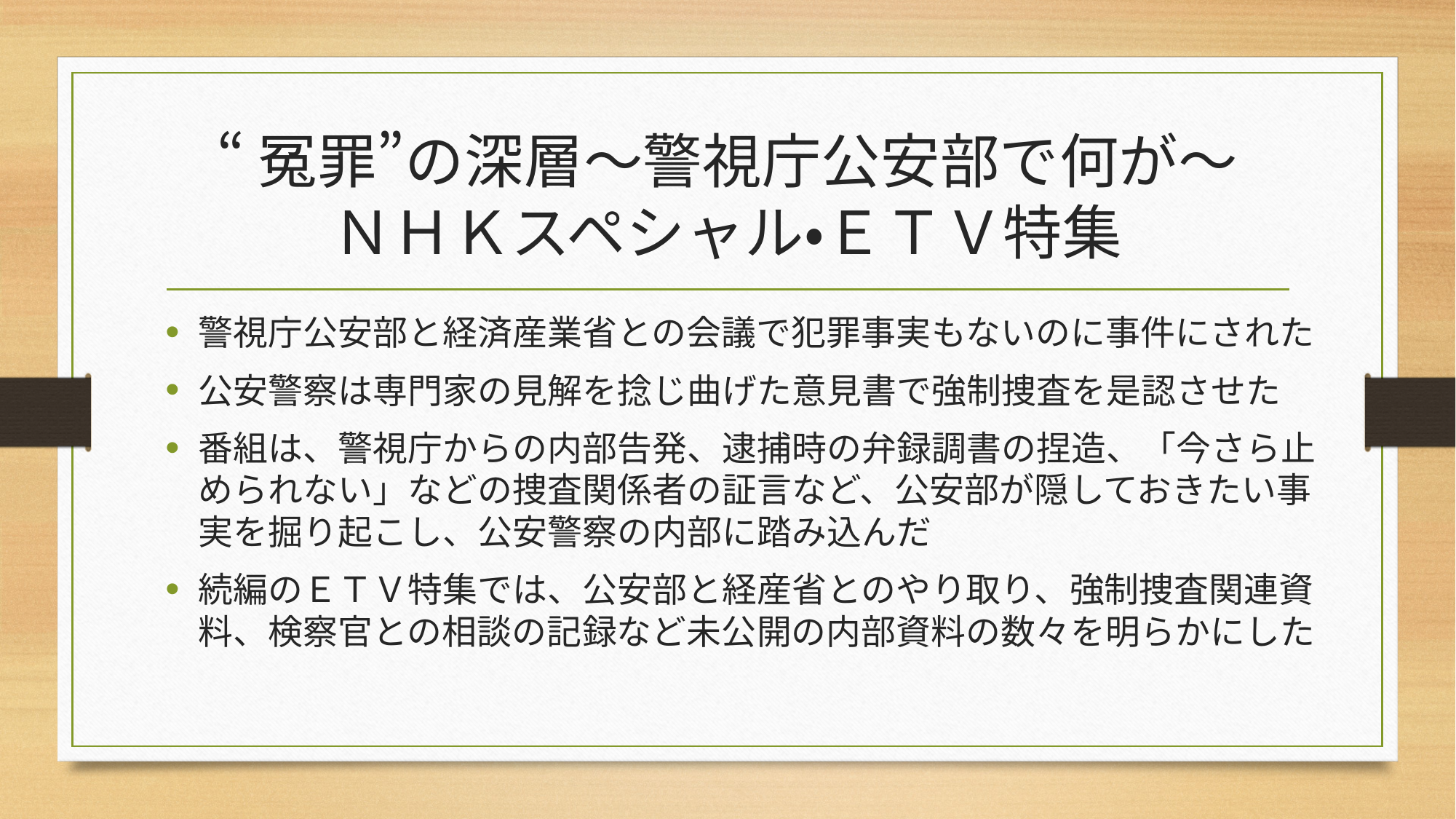

# “冤罪”の深層〜警視庁公安部で何が〜 ＮＨＫスペシャル・ＥＴＶ特集
警視庁公安部と経済産業省との会議で犯罪事実もないのに事件にされた
公安警察は専門家の見解を捻じ曲げた意見書で強制捜査を是認させた
番組は、警視庁からの内部告発、逮捕時の弁録調書の捏造、「今さら止められない」などの捜査関係者の証言など、公安部が隠しておきたい事実を掘り起こし、公安警察の内部に踏み込んだ
続編のＥＴＶ特集では、公安部と経産省とのやり取り、強制捜査関連資料、検察官との相談の記録など未公開の内部資料の数々を明らかにした